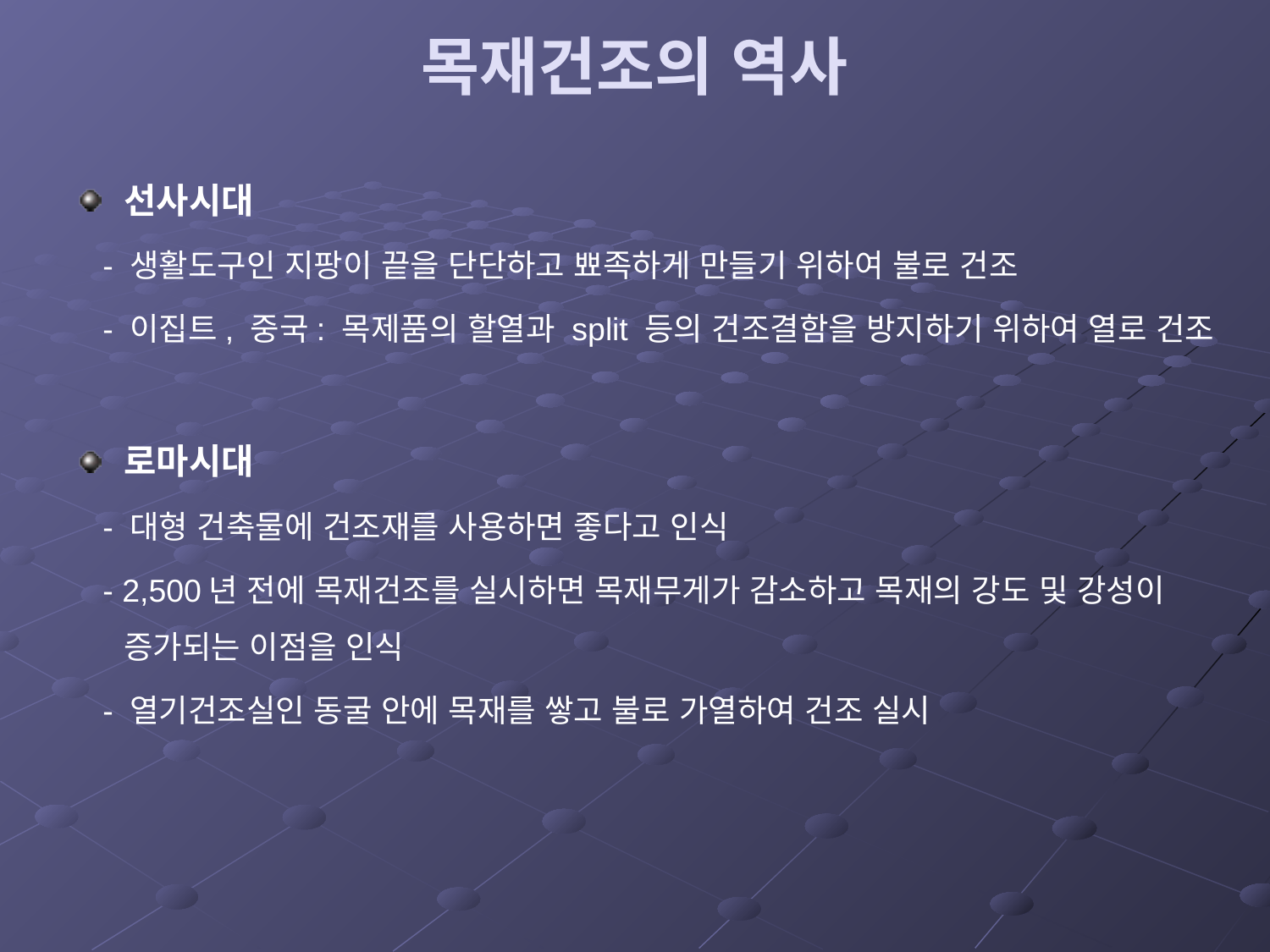

# 목재건조의 역사
선사시대
   - 생활도구인 지팡이 끝을 단단하고 뾰족하게 만들기 위하여 불로 건조
   - 이집트, 중국: 목제품의 할열과 split 등의 건조결함을 방지하기 위하여 열로 건조

로마시대
   - 대형 건축물에 건조재를 사용하면 좋다고 인식
   - 2,500년 전에 목재건조를 실시하면 목재무게가 감소하고 목재의 강도 및 강성이 증가되는 이점을 인식
   - 열기건조실인 동굴 안에 목재를 쌓고 불로 가열하여 건조 실시